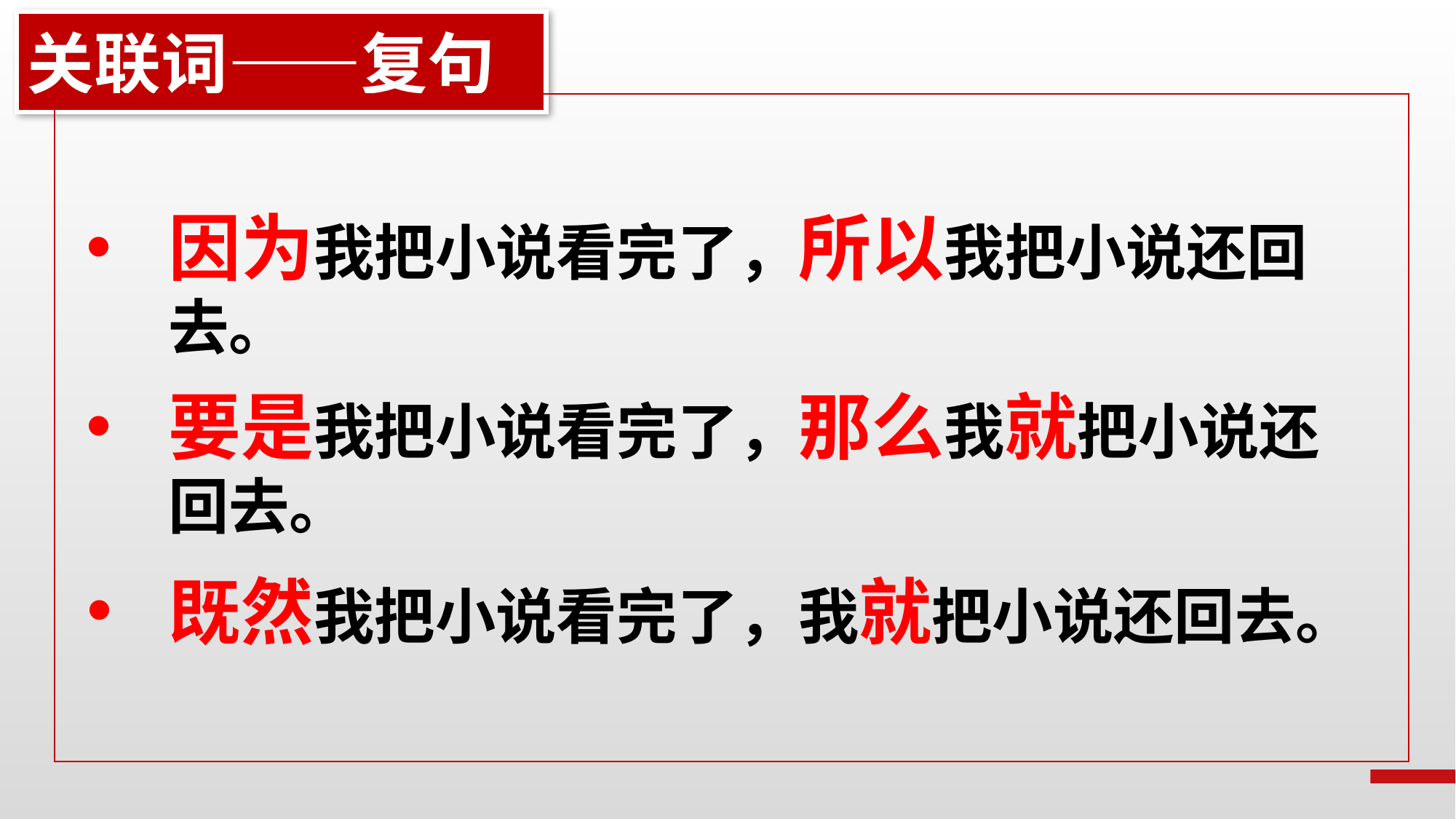

关联词——复句

因为我把小说看完了，所以我把小说还回去。
要是我把小说看完了，那么我就把小说还回去。
既然我把小说看完了，我就把小说还回去。